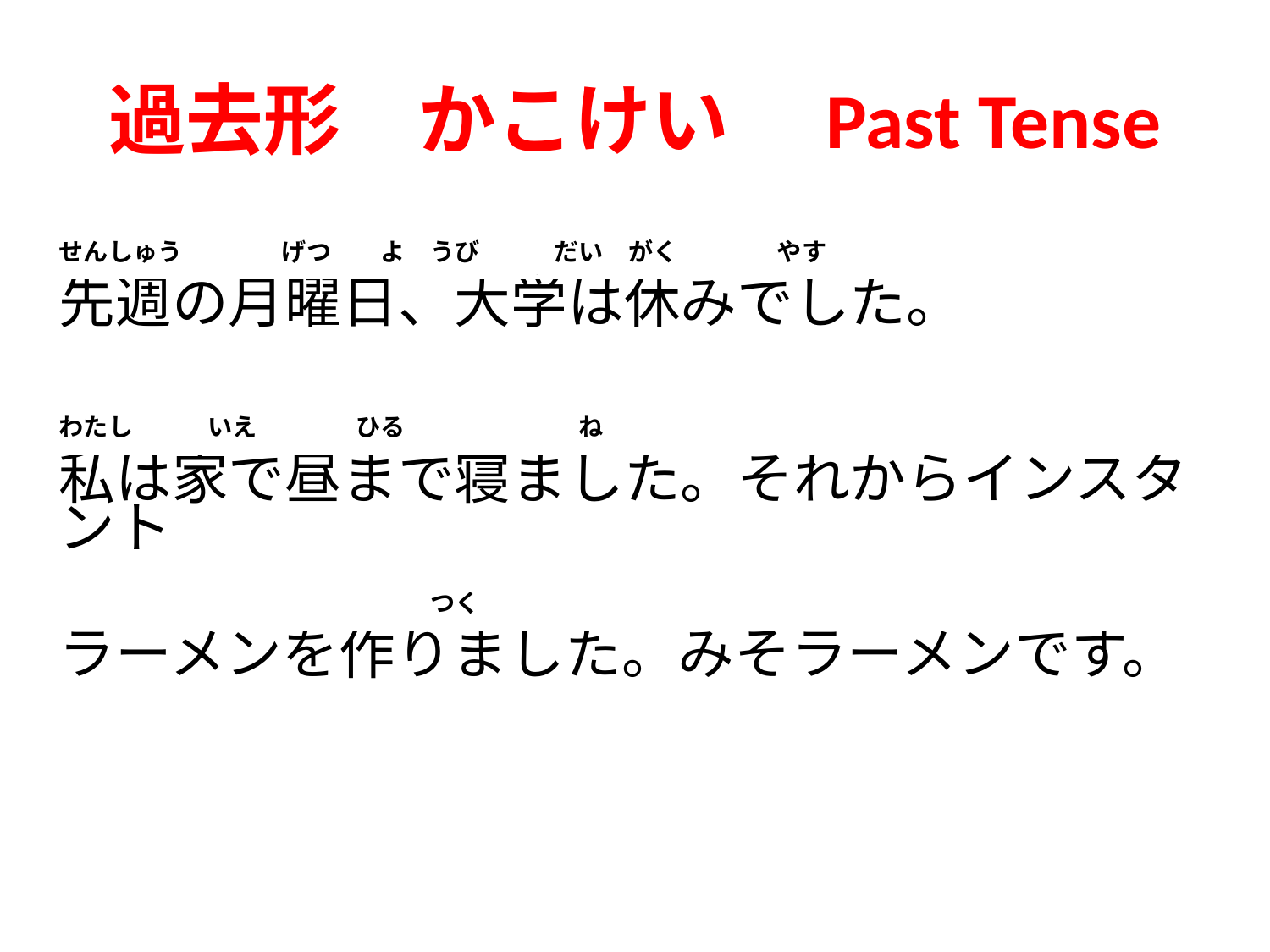

# 過去形　かこけい　Past Tense
| せんしゅう　　　　げつ　　よ　うび　　　だい　がく　　　　やす |
| --- |
| 先週の月曜日、大学は休みでした。 |
| わたし　　　いえ　　　　ひる　　　　　　　ね |
| --- |
| 私は家で昼まで寝ました。それからインスタント |
| つく |
| --- |
| ラーメンを作りました。みそラーメンです。 |